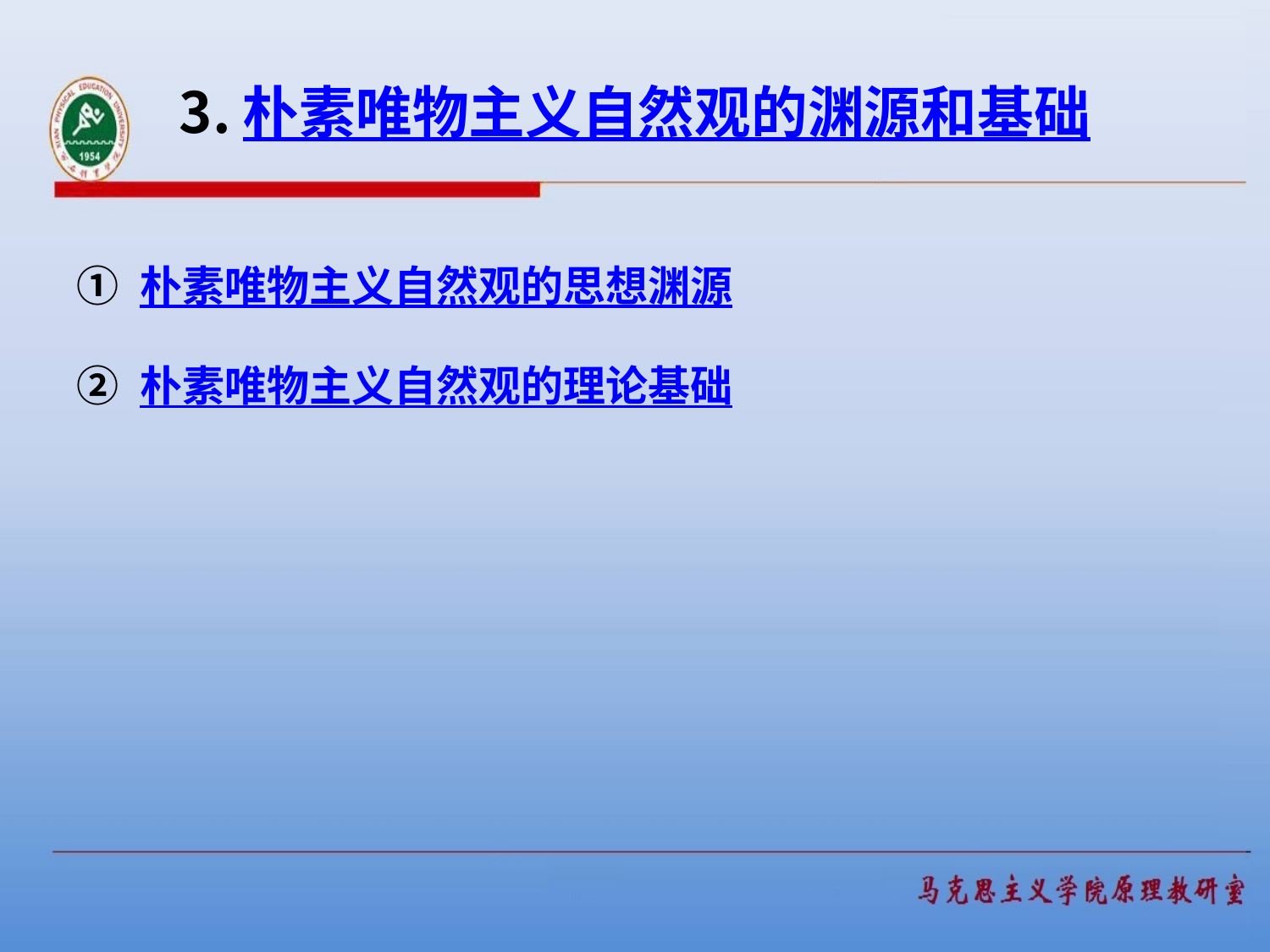

# 朴素唯物主义自然观的渊源和基础
朴素唯物主义自然观的思想渊源
朴素唯物主义自然观的理论基础